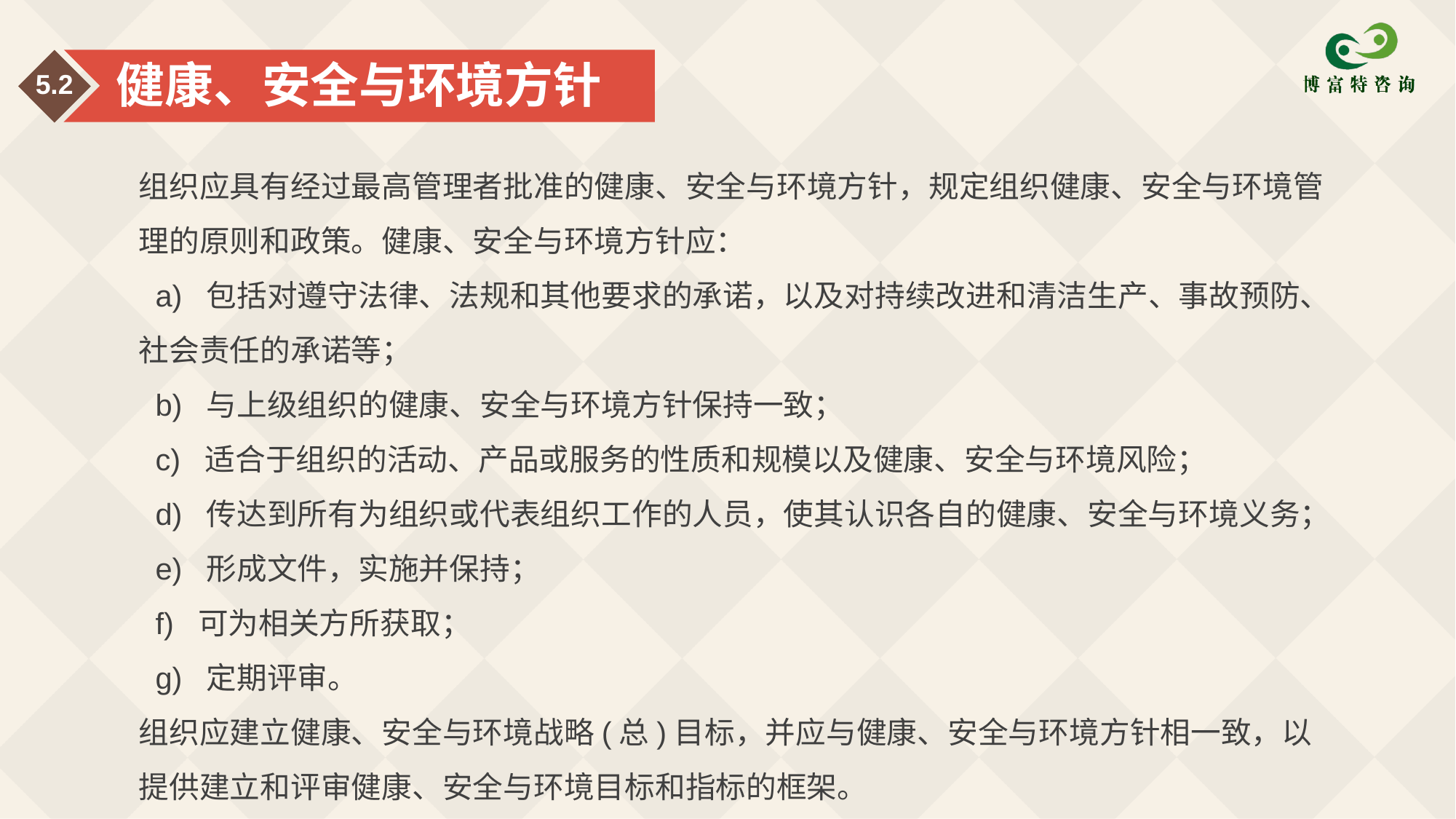

健康、安全与环境方针

5.2
组织应具有经过最高管理者批准的健康、安全与环境方针，规定组织健康、安全与环境管理的原则和政策。健康、安全与环境方针应：
  a)  包括对遵守法律、法规和其他要求的承诺，以及对持续改进和清洁生产、事故预防、社会责任的承诺等；
  b)  与上级组织的健康、安全与环境方针保持一致；
  c)  适合于组织的活动、产品或服务的性质和规模以及健康、安全与环境风险；
  d)  传达到所有为组织或代表组织工作的人员，使其认识各自的健康、安全与环境义务；
  e)  形成文件，实施并保持；
  f)  可为相关方所获取；
  g)  定期评审。
组织应建立健康、安全与环境战略(总)目标，并应与健康、安全与环境方针相一致，以提供建立和评审健康、安全与环境目标和指标的框架。